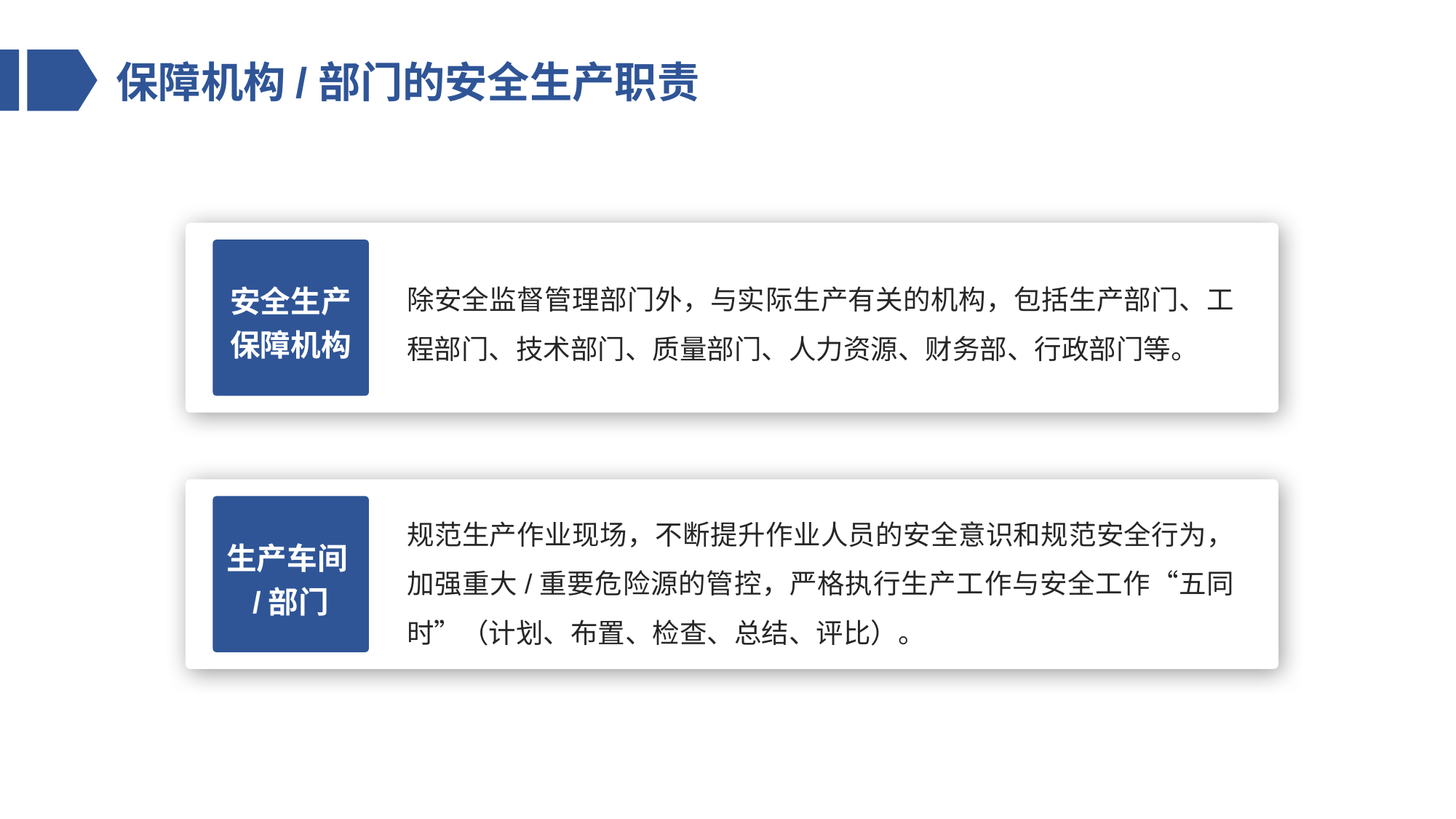

保障机构/部门的安全生产职责

除安全监督管理部门外，与实际生产有关的机构，包括生产部门、工程部门、技术部门、质量部门、人力资源、财务部、行政部门等。
安全生产保障机构

规范生产作业现场，不断提升作业人员的安全意识和规范安全行为，加强重大/重要危险源的管控，严格执行生产工作与安全工作“五同时”（计划、布置、检查、总结、评比）。

生产车间/部门